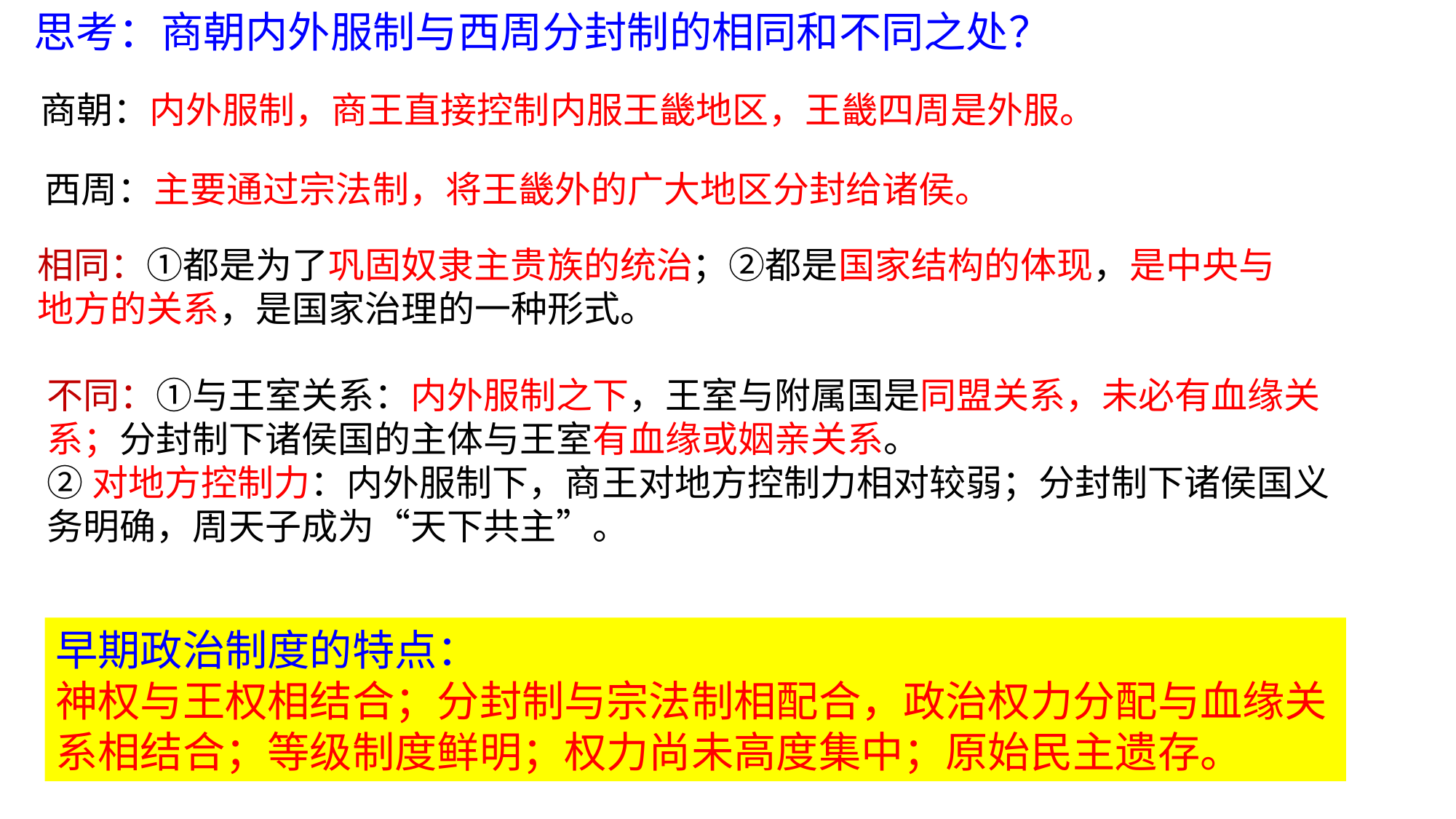

思考：商朝内外服制与西周分封制的相同和不同之处？
商朝：内外服制，商王直接控制内服王畿地区，王畿四周是外服。
西周：主要通过宗法制，将王畿外的广大地区分封给诸侯。
相同：①都是为了巩固奴隶主贵族的统治；②都是国家结构的体现，是中央与地方的关系，是国家治理的一种形式。
不同：①与王室关系：内外服制之下，王室与附属国是同盟关系，未必有血缘关系；分封制下诸侯国的主体与王室有血缘或姻亲关系。
②对地方控制力：内外服制下，商王对地方控制力相对较弱；分封制下诸侯国义务明确，周天子成为“天下共主”。
早期政治制度的特点：
神权与王权相结合；分封制与宗法制相配合，政治权力分配与血缘关系相结合；等级制度鲜明；权力尚未高度集中；原始民主遗存。